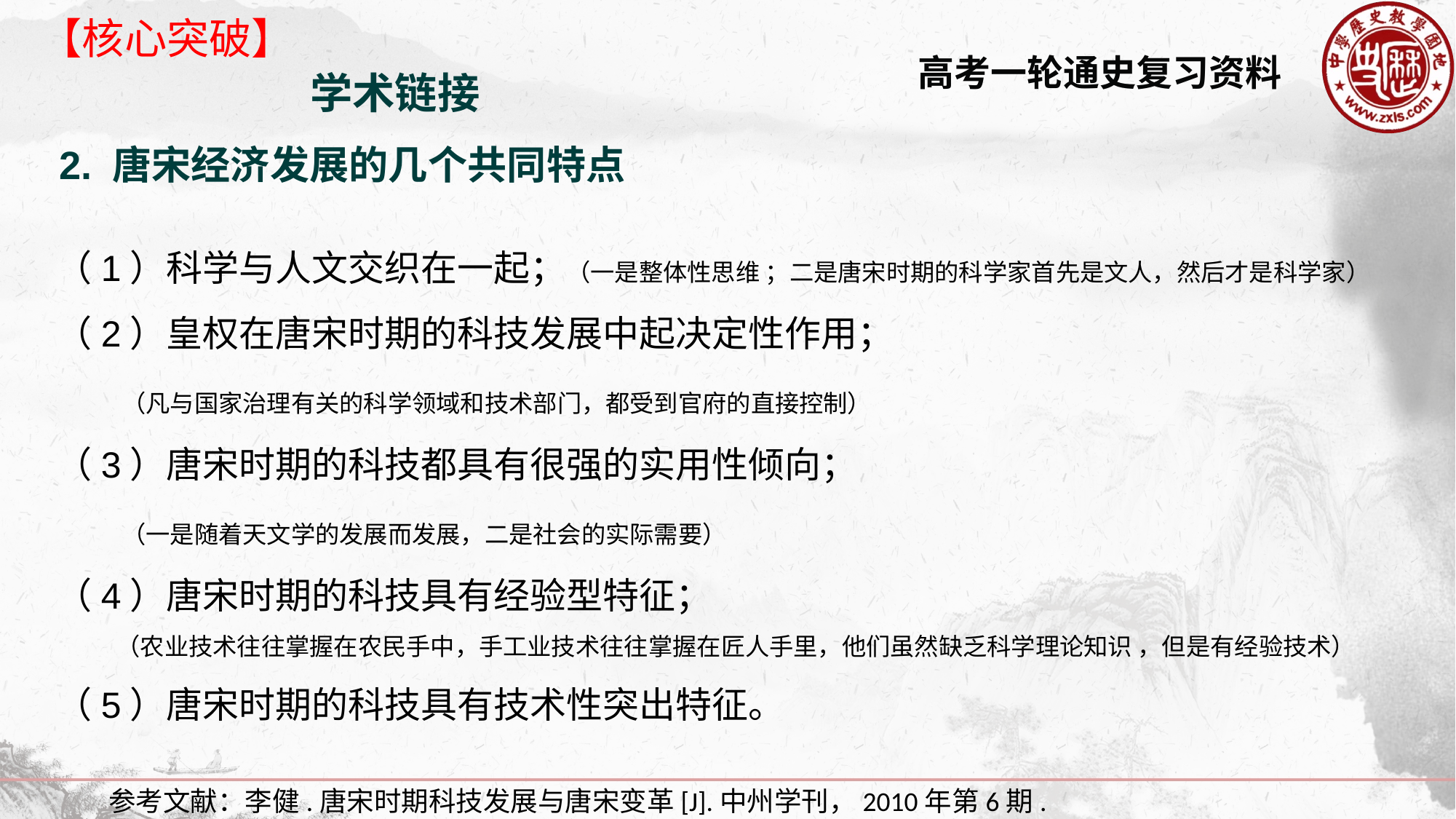

【核心突破】
学术链接
2. 唐宋经济发展的几个共同特点
（1）科学与人文交织在一起；（一是整体性思维 ；二是唐宋时期的科学家首先是文人，然后才是科学家）
（2）皇权在唐宋时期的科技发展中起决定性作用；
       （凡与国家治理有关的科学领域和技术部门，都受到官府的直接控制）
（3）唐宋时期的科技都具有很强的实用性倾向；
       （一是随着天文学的发展而发展，二是社会的实际需要）
（4）唐宋时期的科技具有经验型特征；
          （农业技术往往掌握在农民手中，手工业技术往往掌握在匠人手里，他们虽然缺乏科学理论知识 ，但是有经验技术）
（5）唐宋时期的科技具有技术性突出特征。
参考文献：李健.唐宋时期科技发展与唐宋变革[J].中州学刊，2010年第6期.